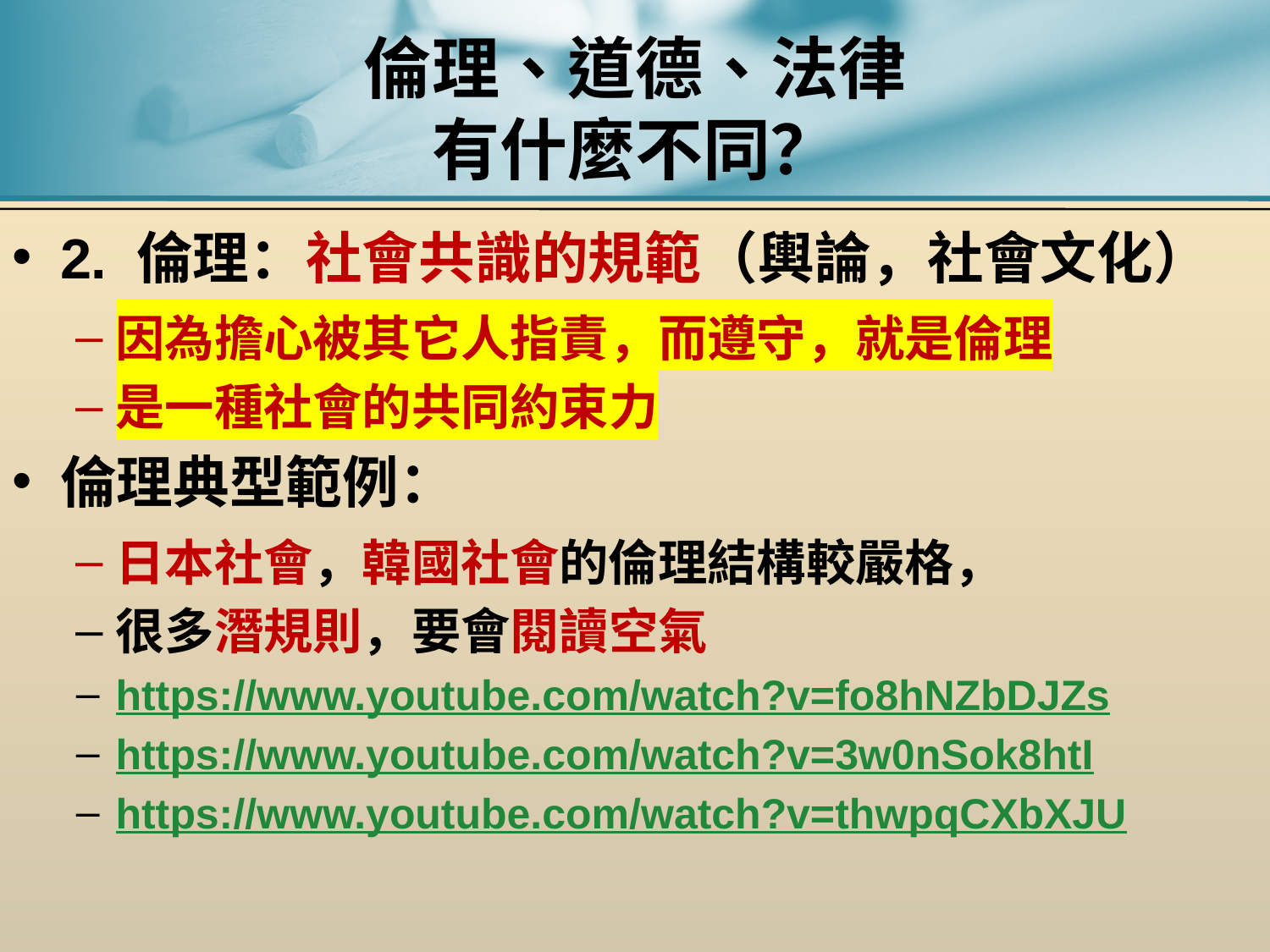

# 倫理、道德、法律 有什麼不同？
2. 倫理：社會共識的規範（輿論，社會文化）
因為擔心被其它人指責，而遵守，就是倫理
是一種社會的共同約束力
倫理典型範例：
日本社會，韓國社會的倫理結構較嚴格，
很多潛規則，要會閱讀空氣
https://www.youtube.com/watch?v=fo8hNZbDJZs
https://www.youtube.com/watch?v=3w0nSok8htI
https://www.youtube.com/watch?v=thwpqCXbXJU